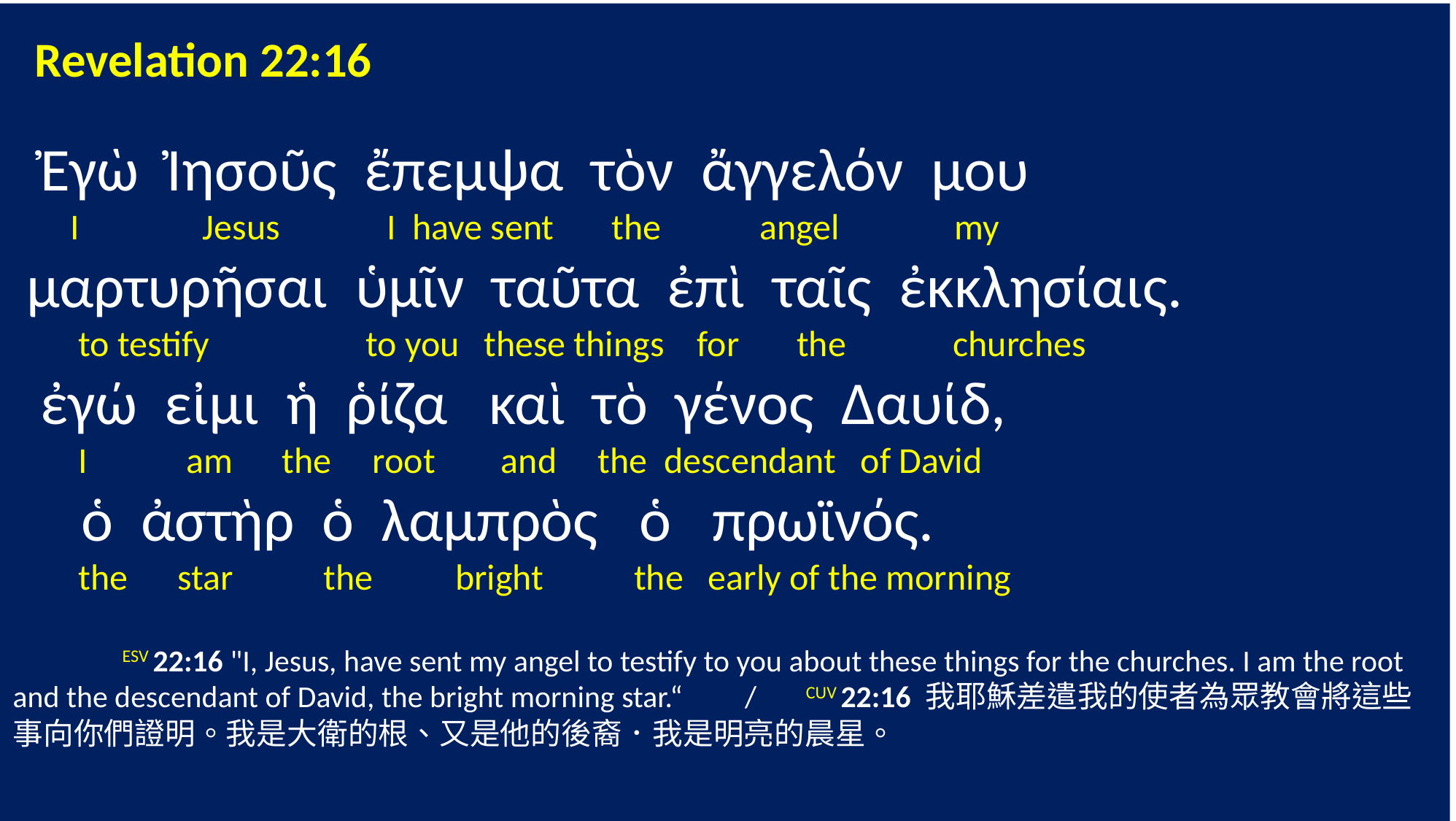

Revelation 22:16

  Ἐγὼ  Ἰησοῦς  ἔπεμψα  τὸν  ἄγγελόν  μου
       I               Jesus             I  have sent       the            angel              my
 μαρτυρῆσαι  ὑμῖν  ταῦτα  ἐπὶ  ταῖς  ἐκκλησίαις.
        to testify                   to you   these things    for       the             churches
  ἐγώ  εἰμι  ἡ  ῥίζα   καὶ  τὸ  γένος  Δαυίδ,
        I            am      the     root        and     the  descendant   of David
     ὁ  ἀστὴρ  ὁ  λαμπρὸς   ὁ   πρωϊνός.
        the      star           the          bright           the   early of the morning

	ESV 22:16 "I, Jesus, have sent my angel to testify to you about these things for the churches. I am the root and the descendant of David, the bright morning star.“         /       CUV 22:16 我耶穌差遣我的使者為眾教會將這些事向你們證明。我是大衛的根、又是他的後裔．我是明亮的晨星。